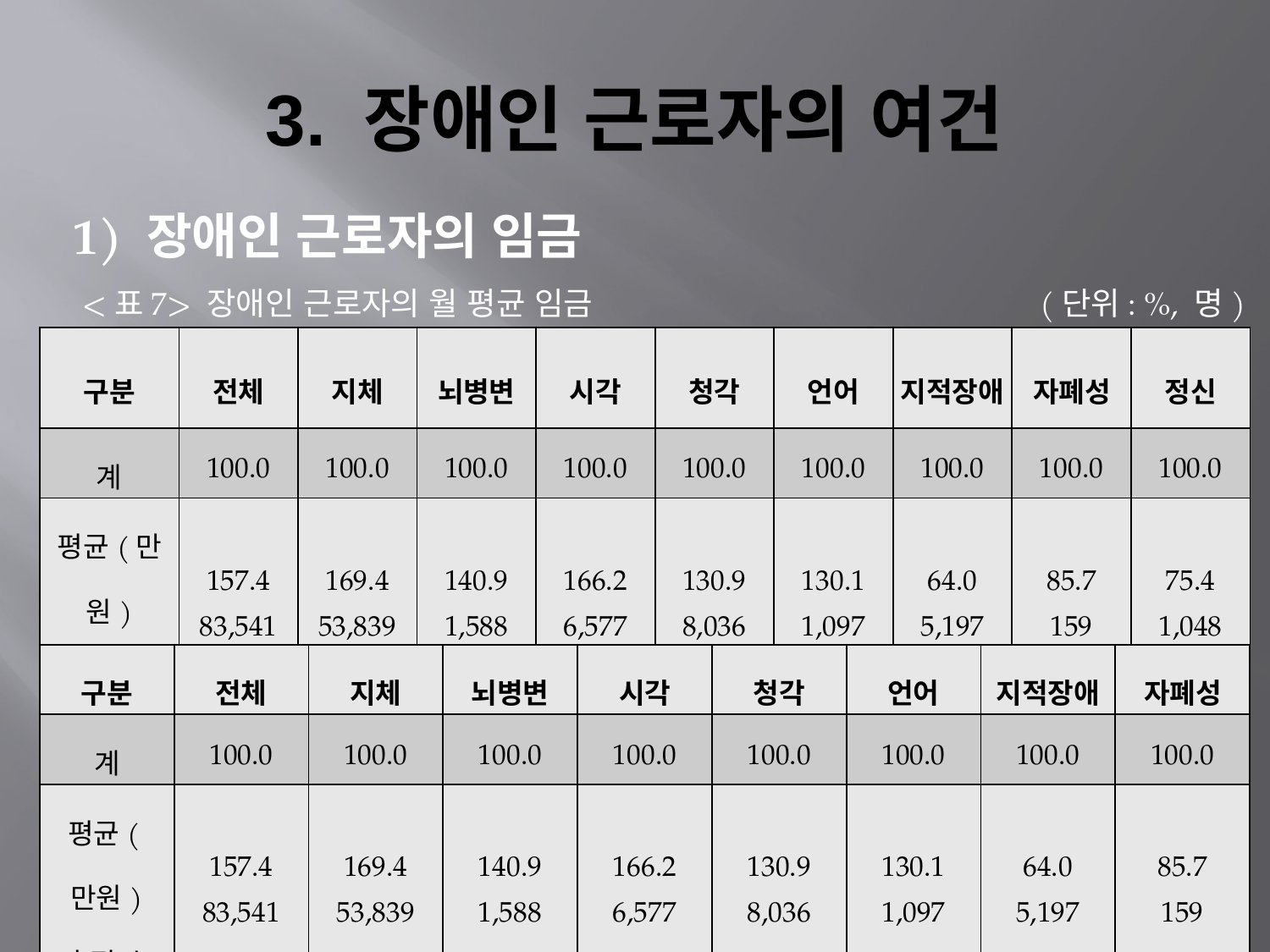

# 3. 장애인 근로자의 여건
 1) 장애인 근로자의 임금

<표7> 장애인 근로자의 월 평균 임금
(단위: %, 명)
| 구분 | 전체 | 지체 | 뇌병변 | 시각 | 청각 | 언어 | 지적장애 | 자폐성 | 정신 |
| --- | --- | --- | --- | --- | --- | --- | --- | --- | --- |
| 계 | 100.0 | 100.0 | 100.0 | 100.0 | 100.0 | 100.0 | 100.0 | 100.0 | 100.0 |
| 평균(만원) 추정 수 | 157.4 83,541 | 169.4 53,839 | 140.9 1,588 | 166.2 6,577 | 130.9 8,036 | 130.1 1,097 | 64.0 5,197 | 85.7 159 | 75.4 1,048 |
| 구분 | 전체 | 지체 | 뇌병변 | 시각 | 청각 | 언어 | 지적장애 | 자폐성 |
| --- | --- | --- | --- | --- | --- | --- | --- | --- |
| 계 | 100.0 | 100.0 | 100.0 | 100.0 | 100.0 | 100.0 | 100.0 | 100.0 |
| 평균(만원) 추정 수 | 157.4 83,541 | 169.4 53,839 | 140.9 1,588 | 166.2 6,577 | 130.9 8,036 | 130.1 1,097 | 64.0 5,197 | 85.7 159 |